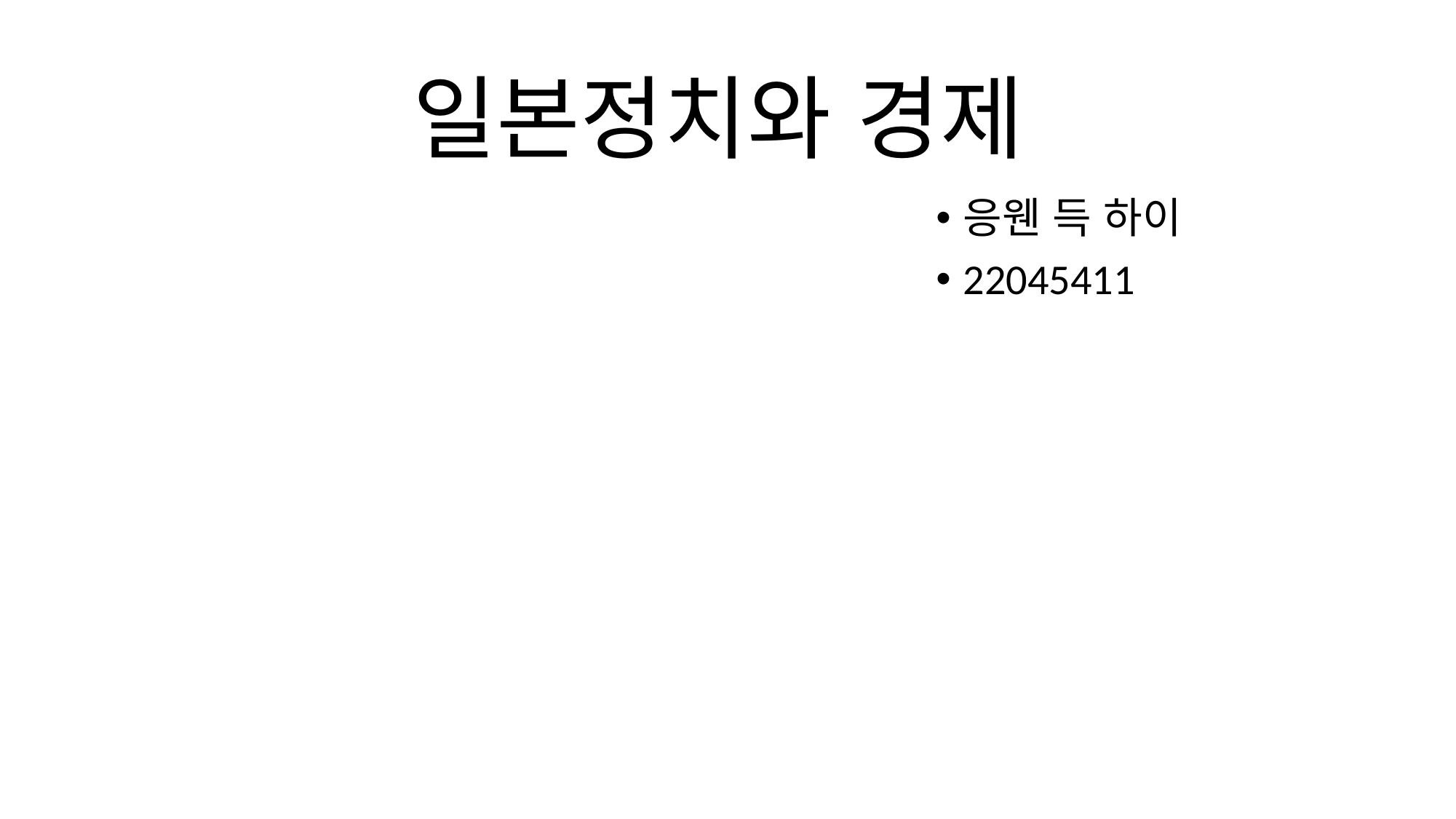

# 일본정치와 경제
응웬 득 하이
22045411